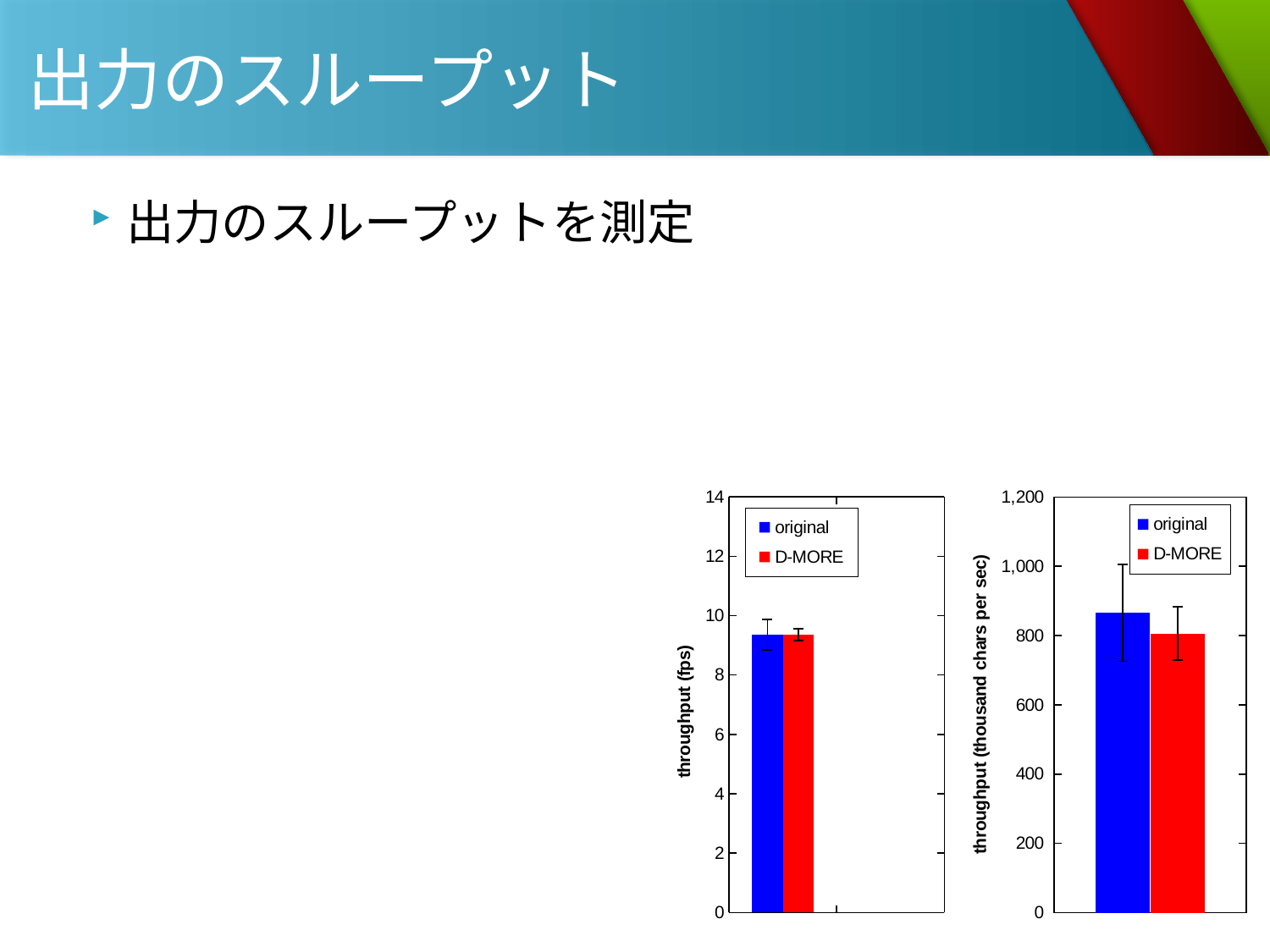

# 出力のスループット
出力のスループットを測定

### Chart

| Category | original | D-MORE |  |
|---|---|---|---|
| SSH | 865.09 | 805.8309 | 805830.9 |

[unsupported chart]